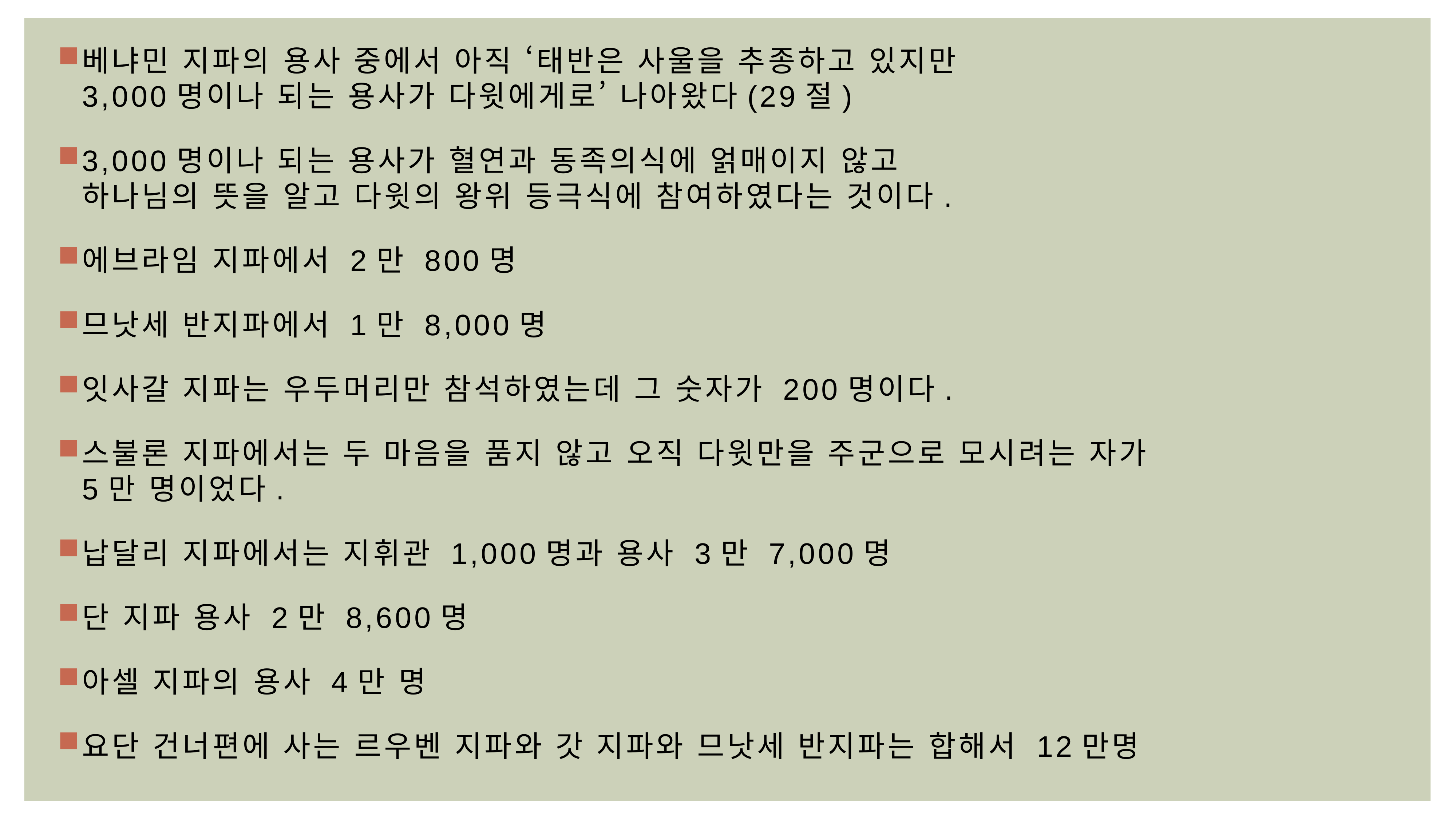

베냐민 지파의 용사 중에서 아직 ‘태반은 사울을 추종하고 있지만
3,000명이나 되는 용사가 다윗에게로’ 나아왔다(29절)
3,000명이나 되는 용사가 혈연과 동족의식에 얽매이지 않고
하나님의 뜻을 알고 다윗의 왕위 등극식에 참여하였다는 것이다.
에브라임 지파에서 2만 800명
므낫세 반지파에서 1만 8,000명
잇사갈 지파는 우두머리만 참석하였는데 그 숫자가 200명이다.
스불론 지파에서는 두 마음을 품지 않고 오직 다윗만을 주군으로 모시려는 자가
5만 명이었다.
납달리 지파에서는 지휘관 1,000명과 용사 3만 7,000명
단 지파 용사 2만 8,600명
아셀 지파의 용사 4만 명
요단 건너편에 사는 르우벤 지파와 갓 지파와 므낫세 반지파는 합해서 12만명